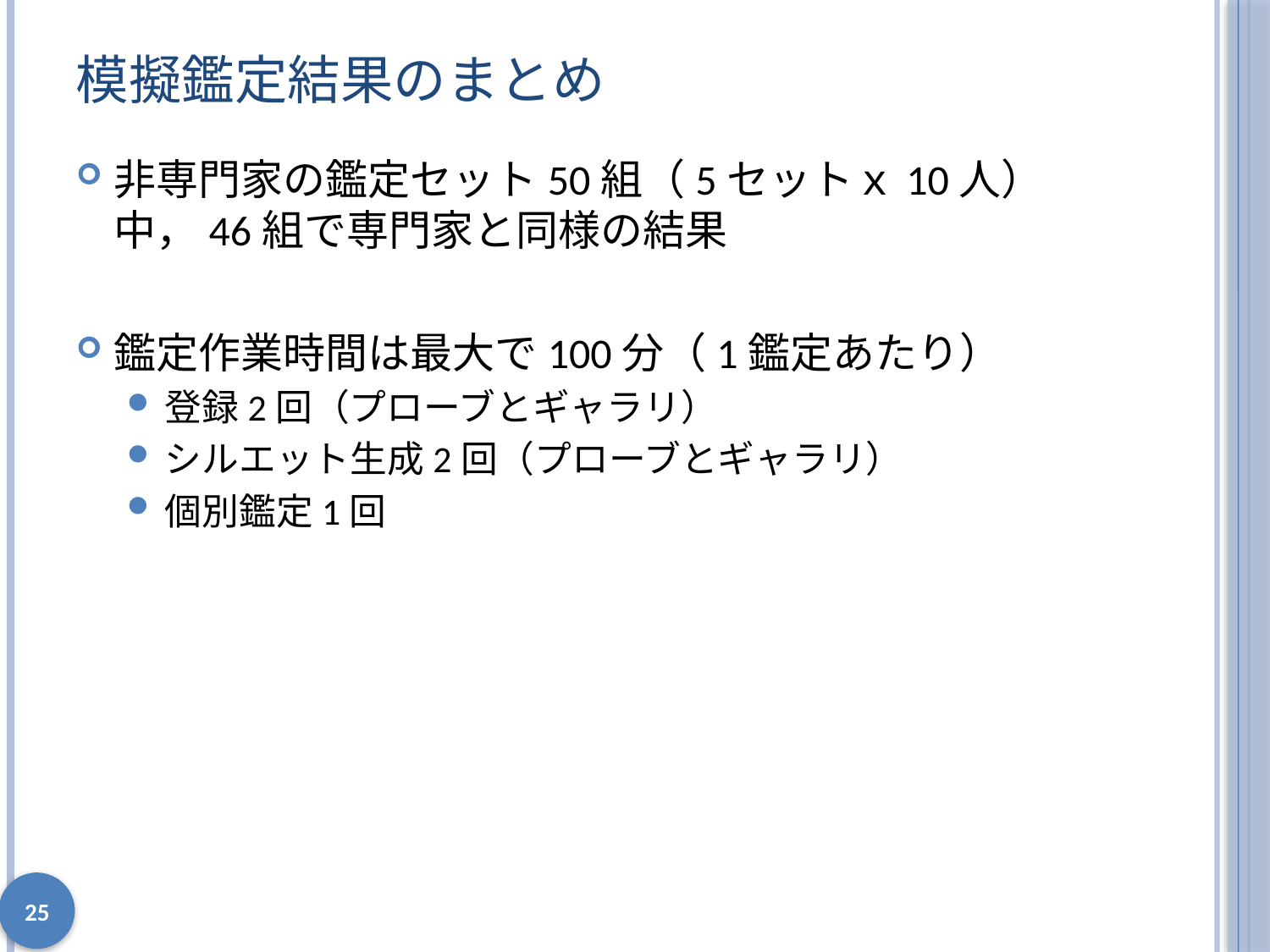

# 模擬鑑定結果のまとめ
非専門家の鑑定セット50組（5セットｘ10人）中，46組で専門家と同様の結果

鑑定作業時間は最大で100分（1鑑定あたり）
登録2回（プローブとギャラリ）
シルエット生成2回（プローブとギャラリ）
個別鑑定1回
25